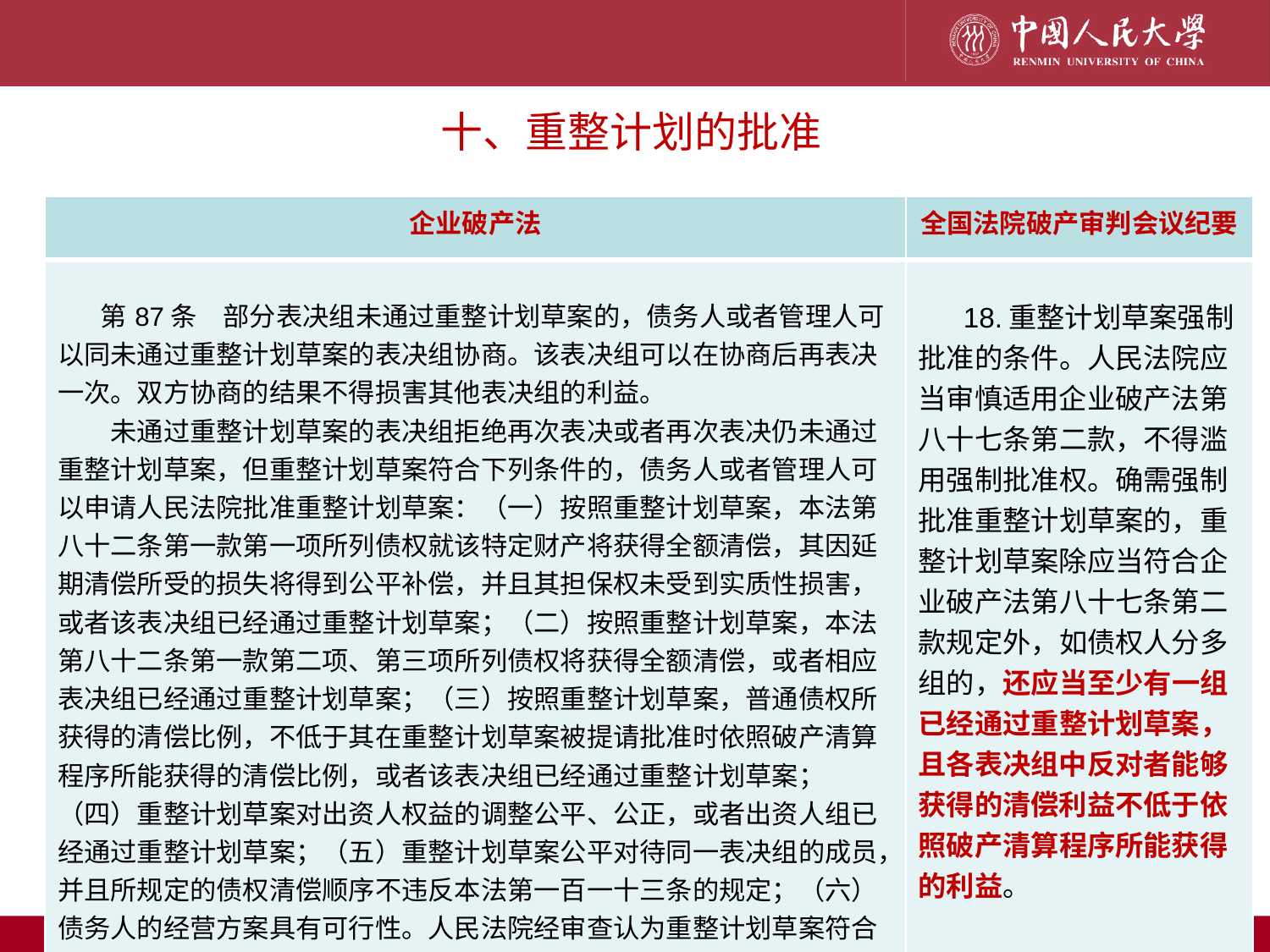

十、重整计划的批准
| 企业破产法 | 全国法院破产审判会议纪要 |
| --- | --- |
| 第87条　部分表决组未通过重整计划草案的，债务人或者管理人可以同未通过重整计划草案的表决组协商。该表决组可以在协商后再表决一次。双方协商的结果不得损害其他表决组的利益。 　　未通过重整计划草案的表决组拒绝再次表决或者再次表决仍未通过重整计划草案，但重整计划草案符合下列条件的，债务人或者管理人可以申请人民法院批准重整计划草案：（一）按照重整计划草案，本法第八十二条第一款第一项所列债权就该特定财产将获得全额清偿，其因延期清偿所受的损失将得到公平补偿，并且其担保权未受到实质性损害，或者该表决组已经通过重整计划草案；（二）按照重整计划草案，本法第八十二条第一款第二项、第三项所列债权将获得全额清偿，或者相应表决组已经通过重整计划草案；（三）按照重整计划草案，普通债权所获得的清偿比例，不低于其在重整计划草案被提请批准时依照破产清算程序所能获得的清偿比例，或者该表决组已经通过重整计划草案；（四）重整计划草案对出资人权益的调整公平、公正，或者出资人组已经通过重整计划草案；（五）重整计划草案公平对待同一表决组的成员，并且所规定的债权清偿顺序不违反本法第一百一十三条的规定；（六）债务人的经营方案具有可行性。人民法院经审查认为重整计划草案符合前款规定的，应当自收到申请之日起三十日内裁定批准，终止重整程序，并予以公告。 | 18.重整计划草案强制批准的条件。人民法院应当审慎适用企业破产法第八十七条第二款，不得滥用强制批准权。确需强制批准重整计划草案的，重整计划草案除应当符合企业破产法第八十七条第二款规定外，如债权人分多组的，还应当至少有一组已经通过重整计划草案，且各表决组中反对者能够获得的清偿利益不低于依照破产清算程序所能获得的利益。 |